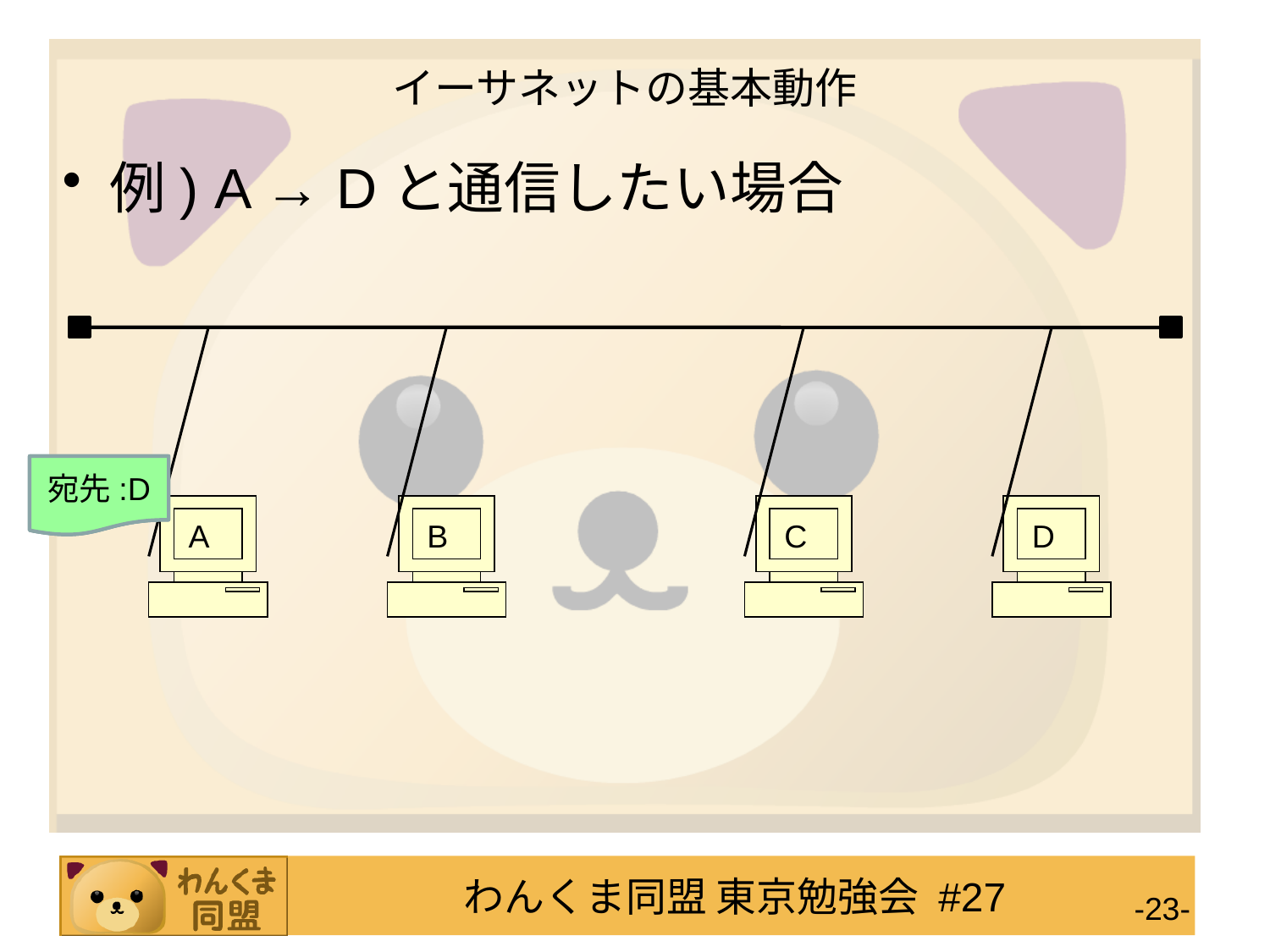

# イーサネットの基本動作
例) A → Dと通信したい場合

宛先:D
宛先:D
宛先:D
A
B
C
D